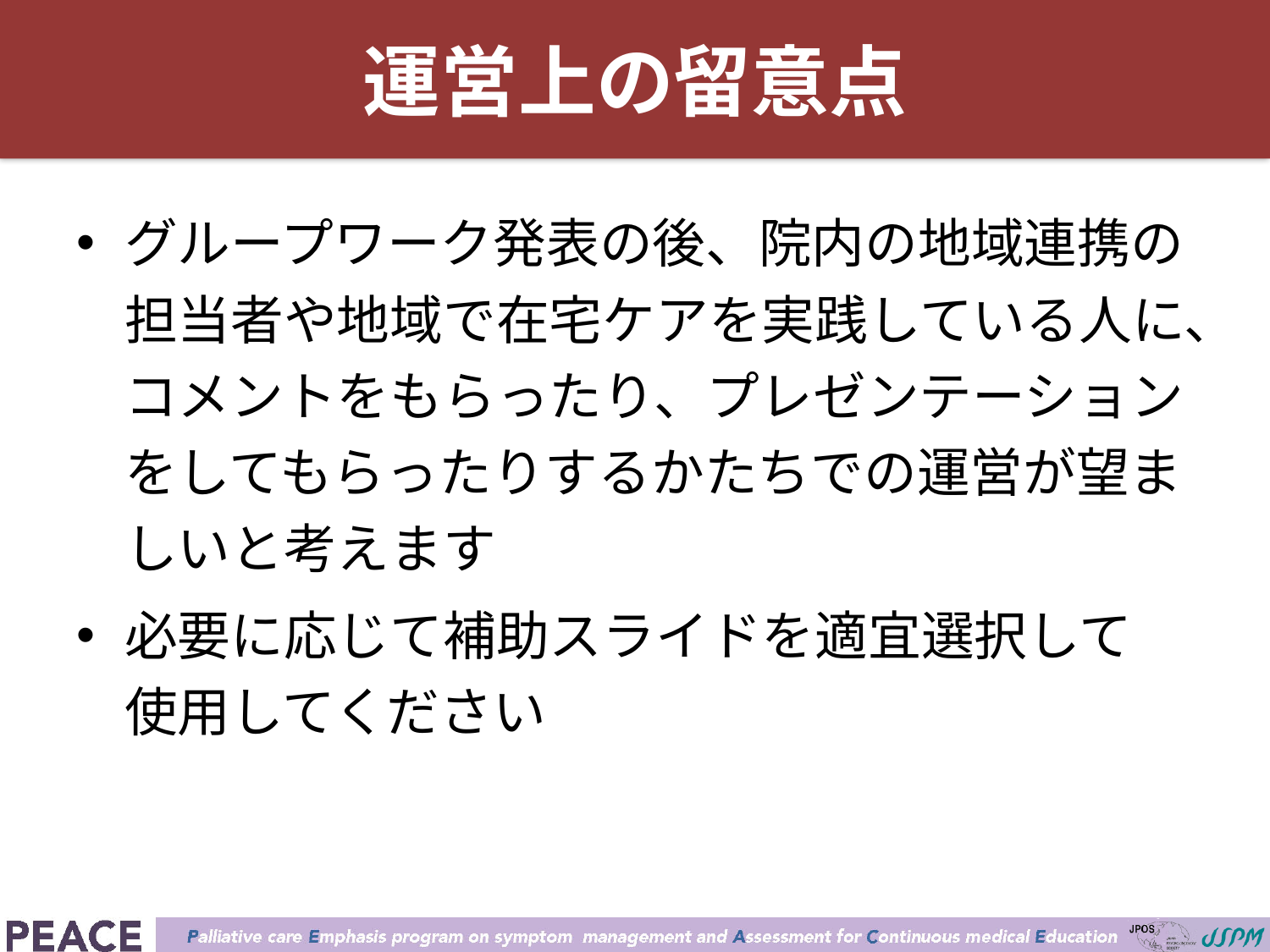

グループワーク発表の後、院内の地域連携の
担当者や地域で在宅ケアを実践している人に、コメントをもらったり、プレゼンテーションをしてもらったりするかたちでの運営が望ましいと考えます
必要に応じて補助スライドを適宜選択して
使用してください